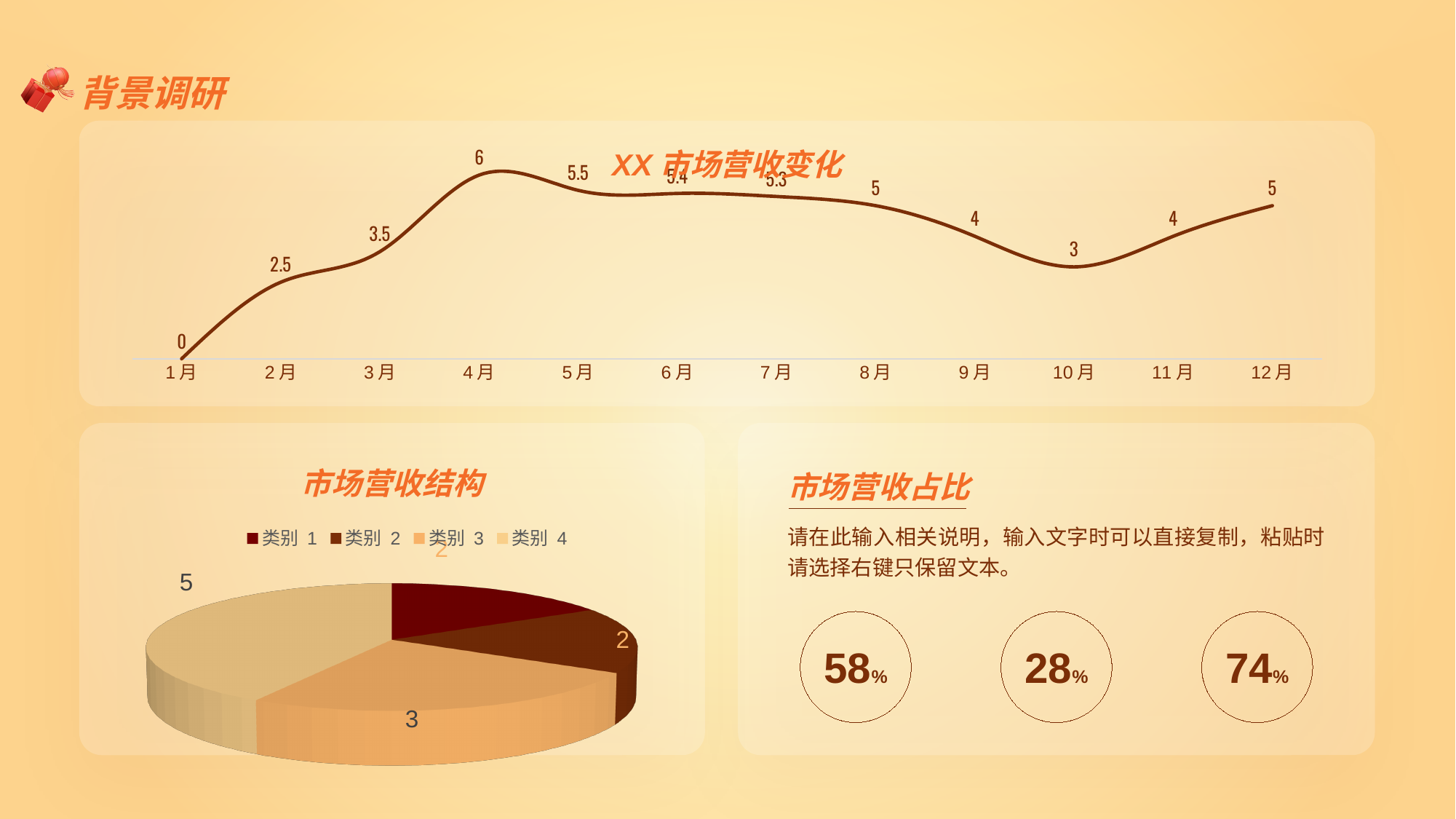

背景调研

XX市场营收变化

### Chart

| Category | 系列 1 |
|---|---|
| 1月 | 0.0 |
| 2月 | 2.5 |
| 3月 | 3.5 |
| 4月 | 6.0 |
| 5月 | 5.5 |
| 6月 | 5.4 |
| 7月 | 5.3 |
| 8月 | 5.0 |
| 9月 | 4.0 |
| 10月 | 3.0 |
| 11月 | 4.0 |
| 12月 | 5.0 |

市场营收结构
市场营收占比
请在此输入相关说明，输入文字时可以直接复制，粘贴时请选择右键只保留文本。

[unsupported chart]

58%
28%
74%